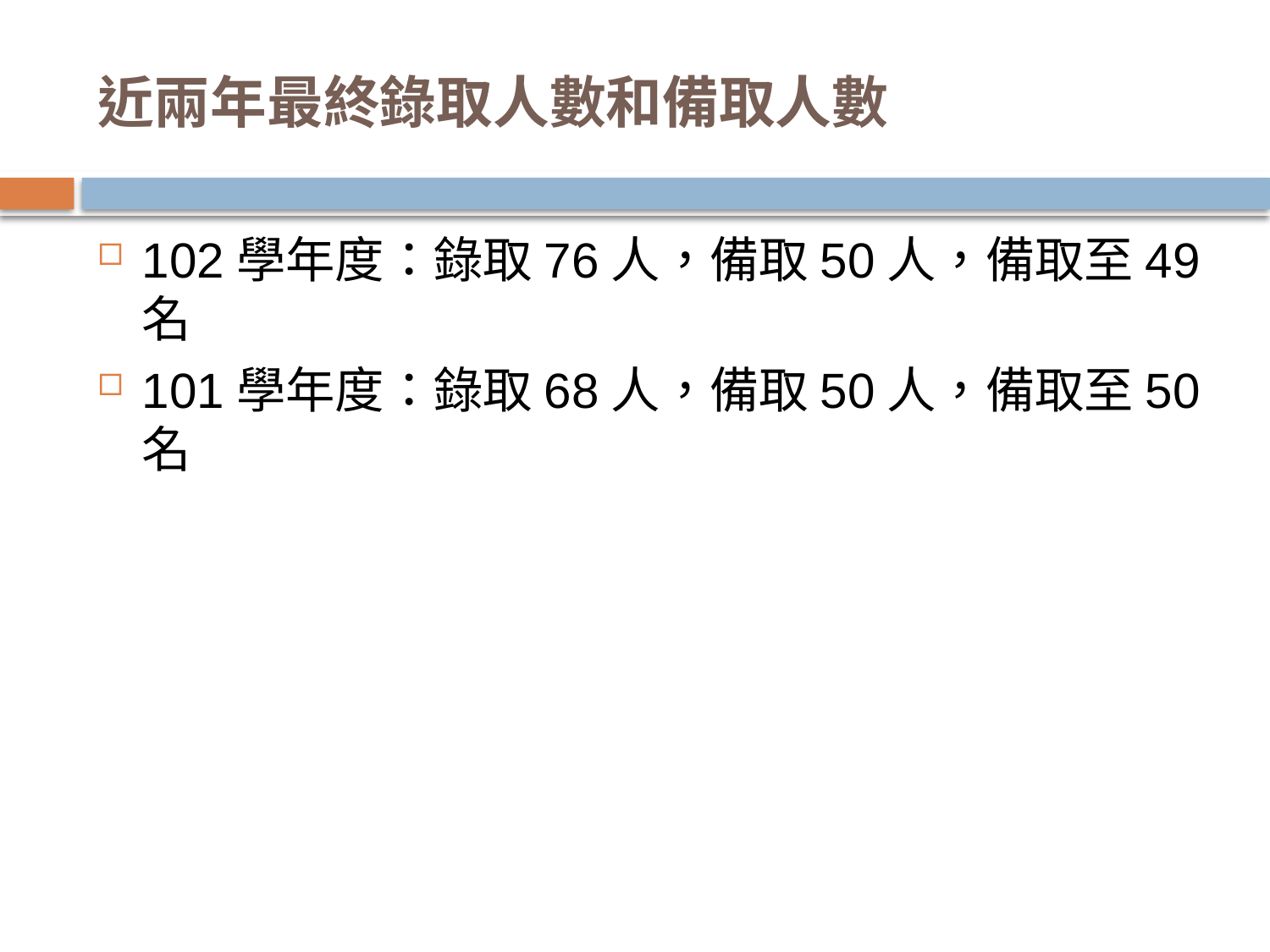

# 近兩年最終錄取人數和備取人數
102學年度：錄取76人，備取50人，備取至49名
101學年度：錄取68人，備取50人，備取至50名